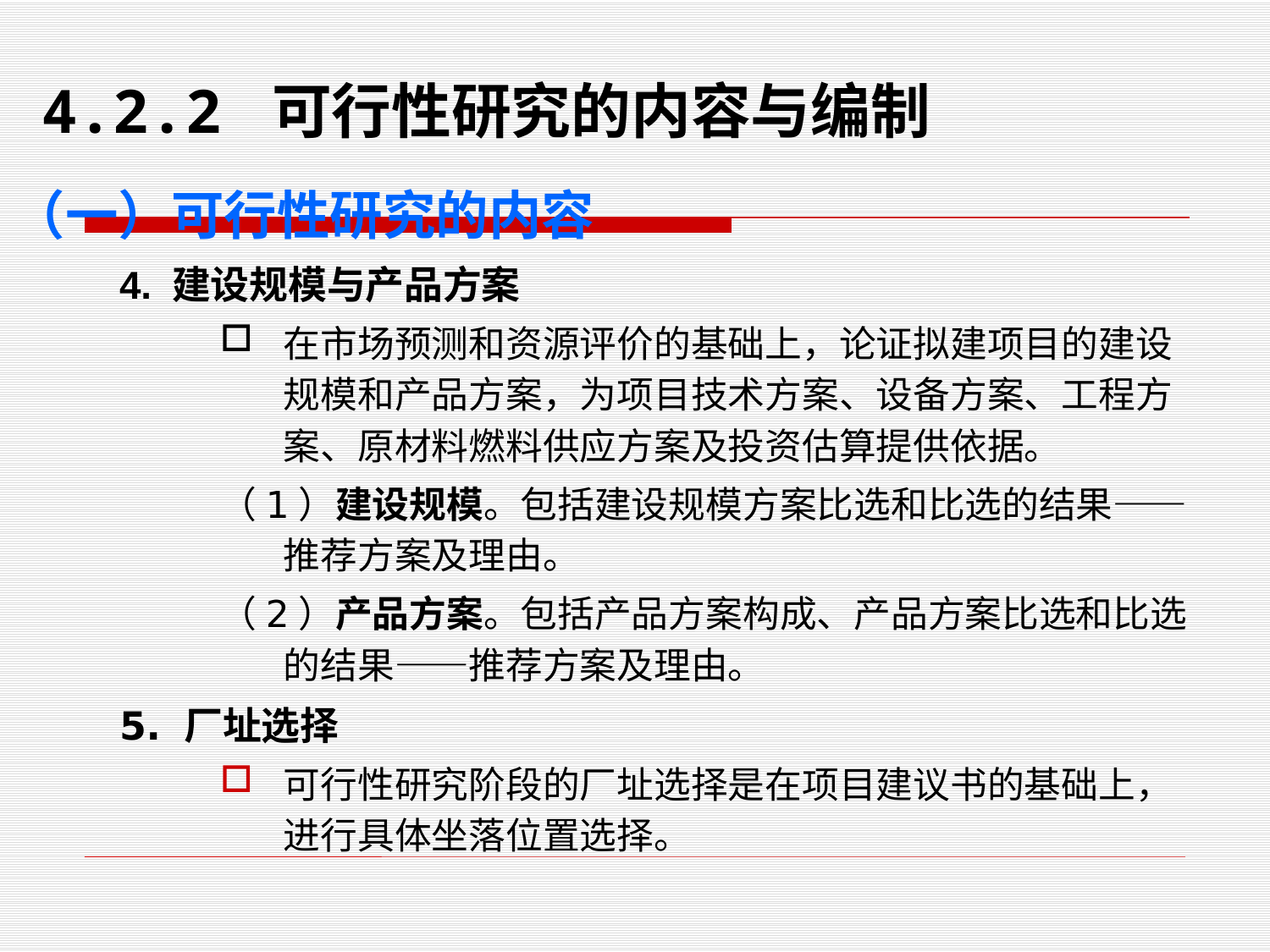

# 4.2.2 可行性研究的内容与编制
（一）可行性研究的内容
4. 建设规模与产品方案
在市场预测和资源评价的基础上，论证拟建项目的建设规模和产品方案，为项目技术方案、设备方案、工程方案、原材料燃料供应方案及投资估算提供依据。
（1）建设规模。包括建设规模方案比选和比选的结果——推荐方案及理由。
（2）产品方案。包括产品方案构成、产品方案比选和比选的结果——推荐方案及理由。
5. 厂址选择
可行性研究阶段的厂址选择是在项目建议书的基础上，进行具体坐落位置选择。